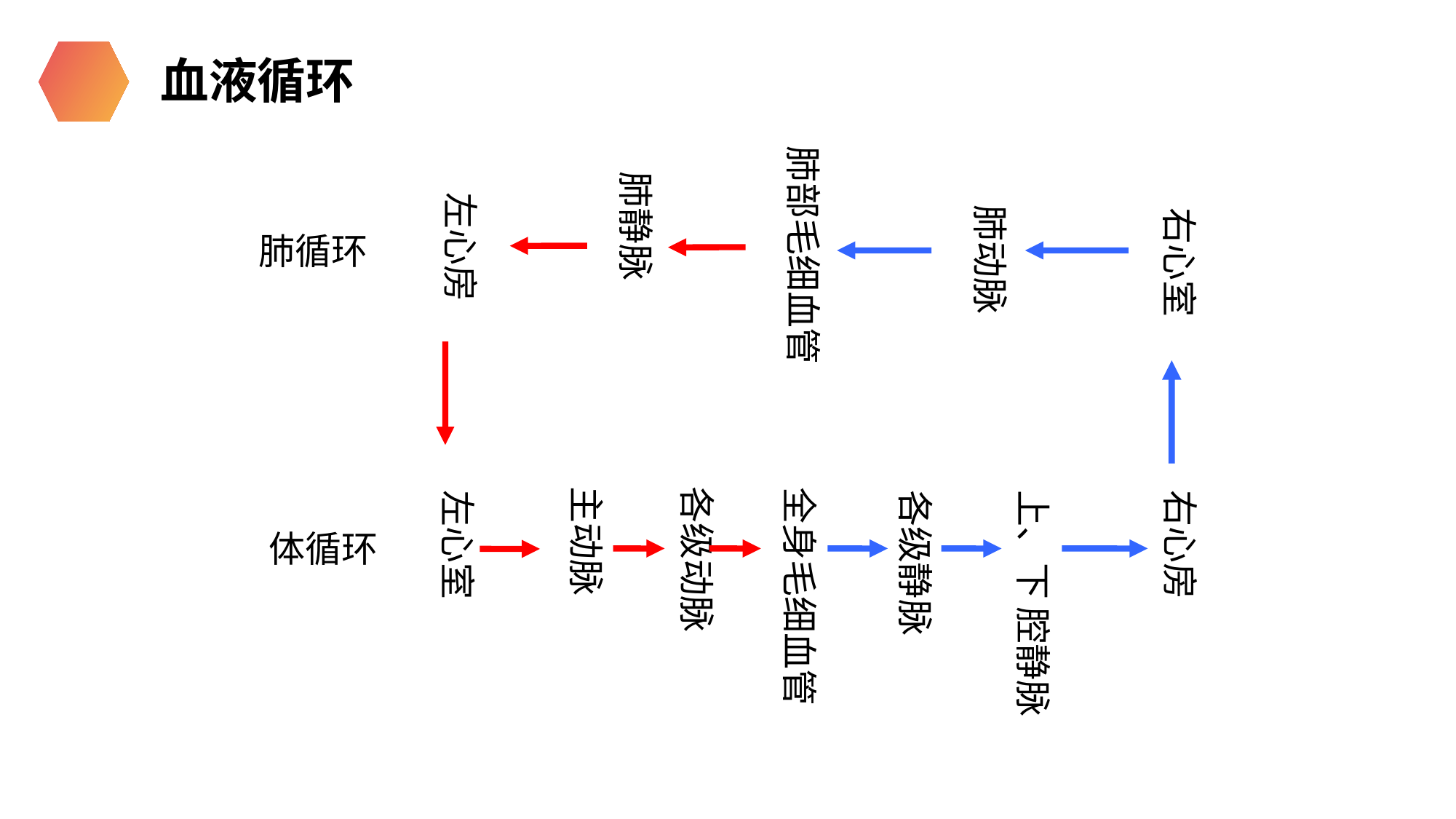

血液循环
肺部毛细血管
肺静脉
左心房
肺动脉
右心室
肺循环

主动脉
各级动脉
全身毛细血管
左心室
上、下 腔静脉
右心房
各级静脉
体循环